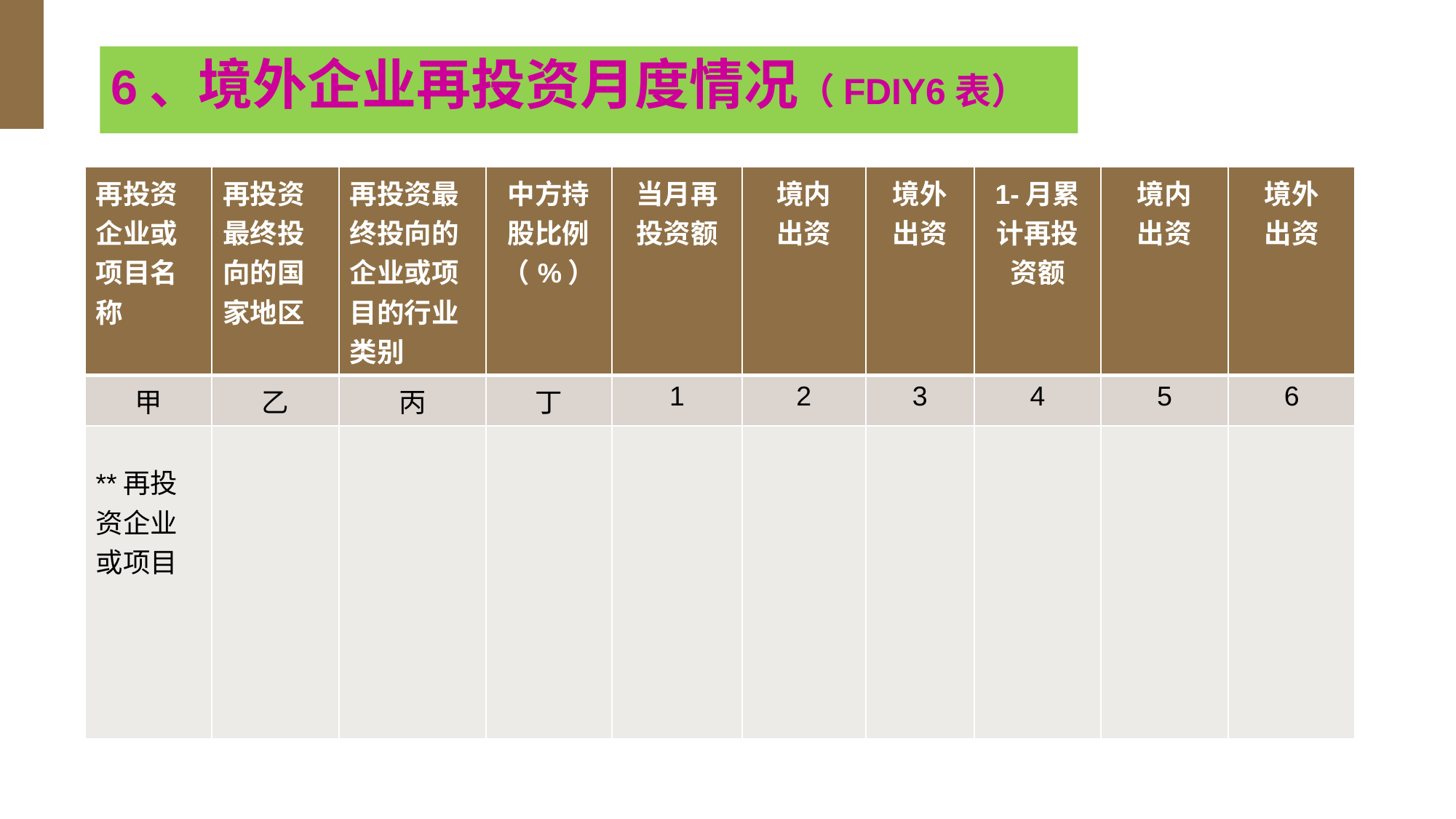

# 6、境外企业再投资月度情况（FDIY6表）
| 再投资企业或 项目名称 | 再投资最终投向的国家地区 | 再投资最终投向的企业或项目的行业类别 | 中方持股比例（%） | 当月再投资额 | 境内 出资 | 境外 出资 | 1-月累计再投资额 | 境内 出资 | 境外 出资 |
| --- | --- | --- | --- | --- | --- | --- | --- | --- | --- |
| 甲 | 乙 | 丙 | 丁 | 1 | 2 | 3 | 4 | 5 | 6 |
| \*\*再投资企业或项目 |  |  |  |  |  |  |  |  |  |